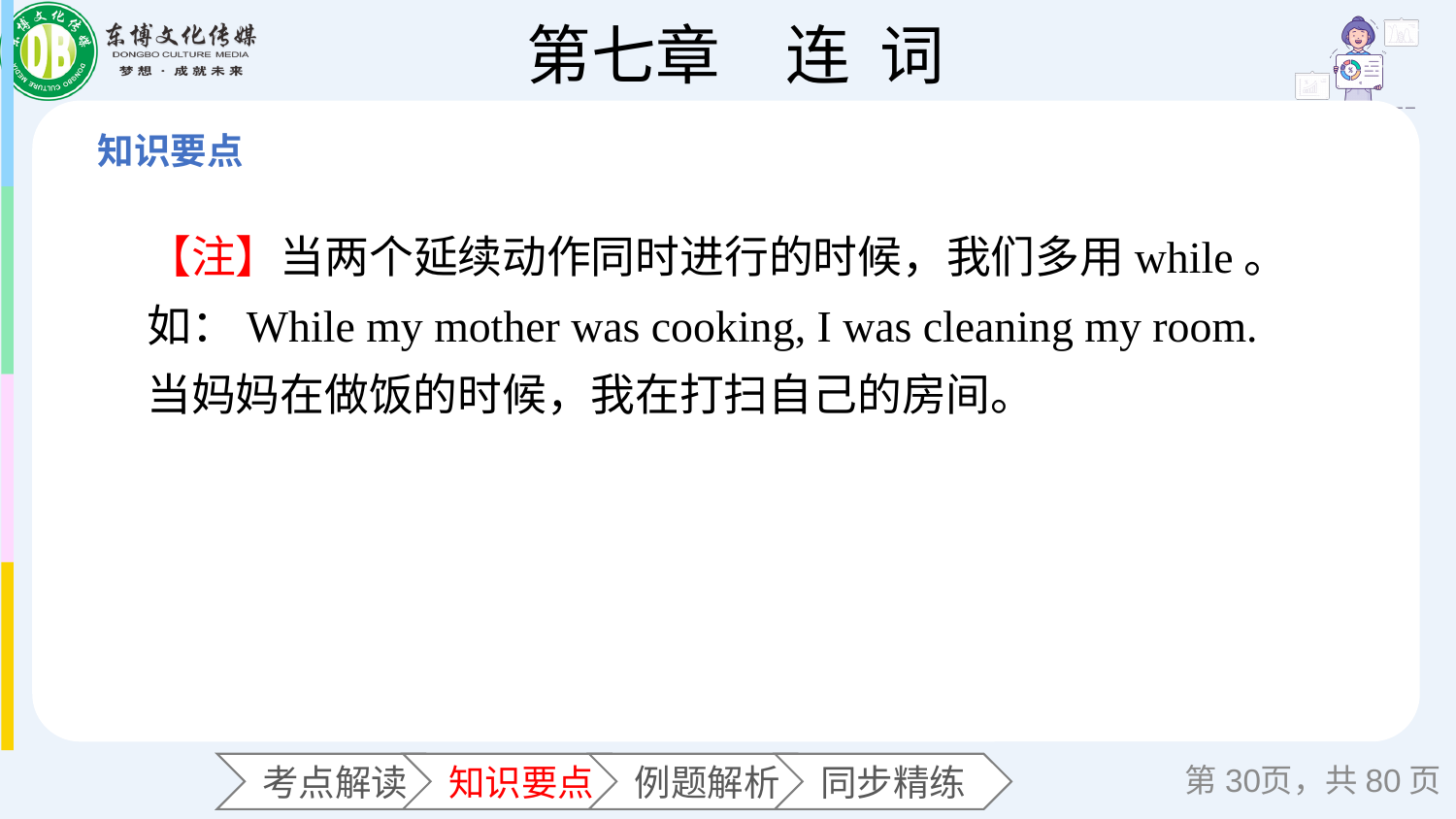

【注】当两个延续动作同时进行的时候，我们多用while。
如：While my mother was cooking, I was cleaning my room.
当妈妈在做饭的时候，我在打扫自己的房间。
第30页，共80页